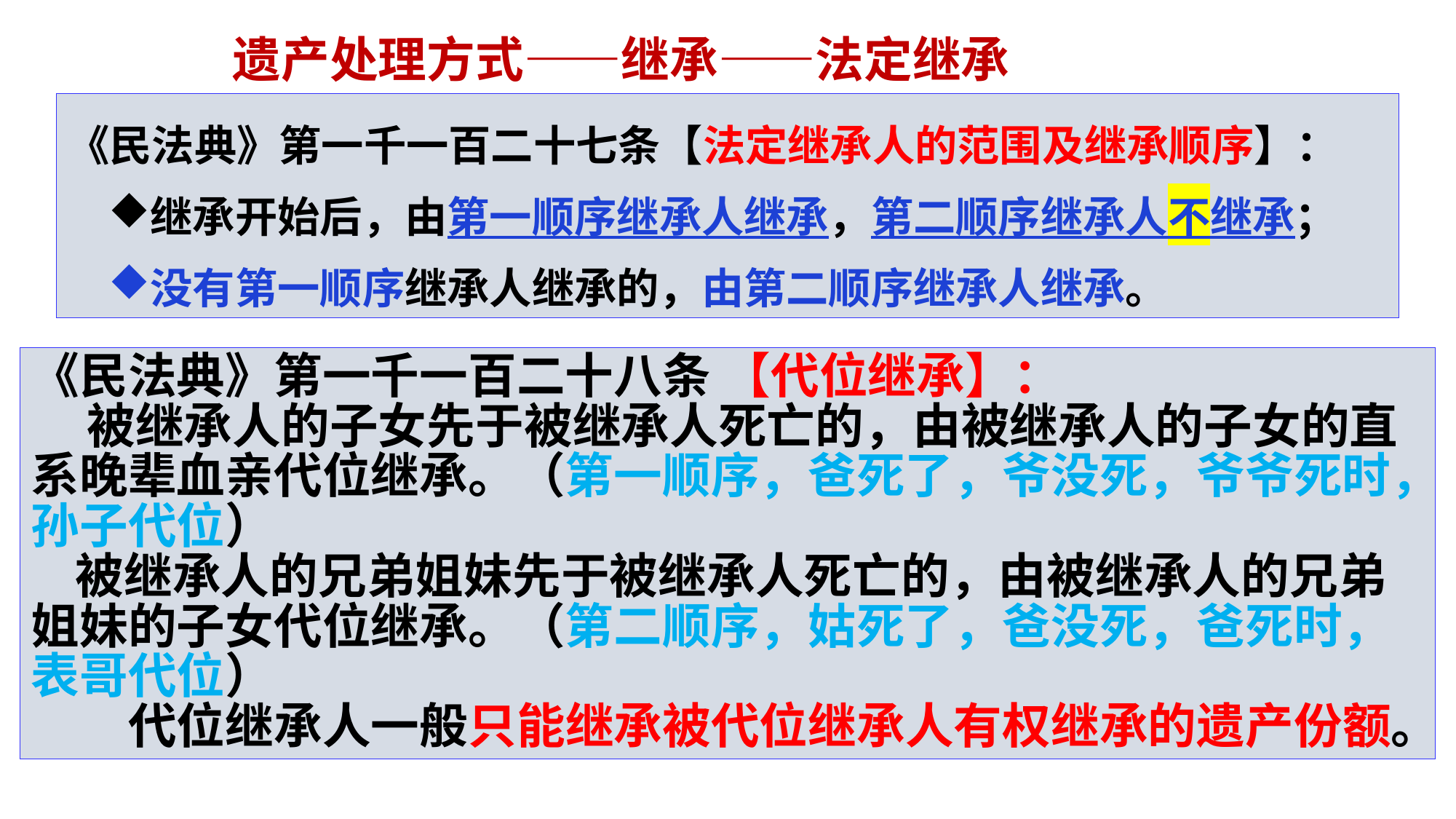

遗产处理方式——继承——法定继承
《民法典》第一千一百二十七条【法定继承人的范围及继承顺序】：
继承开始后，由第一顺序继承人继承，第二顺序继承人不继承；
没有第一顺序继承人继承的，由第二顺序继承人继承。
《民法典》第一千一百二十八条 【代位继承】：
    被继承人的子女先于被继承人死亡的，由被继承人的子女的直系晚辈血亲代位继承。（第一顺序，爸死了，爷没死，爷爷死时，孙子代位）
    被继承人的兄弟姐妹先于被继承人死亡的，由被继承人的兄弟姐妹的子女代位继承。（第二顺序，姑死了，爸没死，爸死时，表哥代位）
　　代位继承人一般只能继承被代位继承人有权继承的遗产份额。